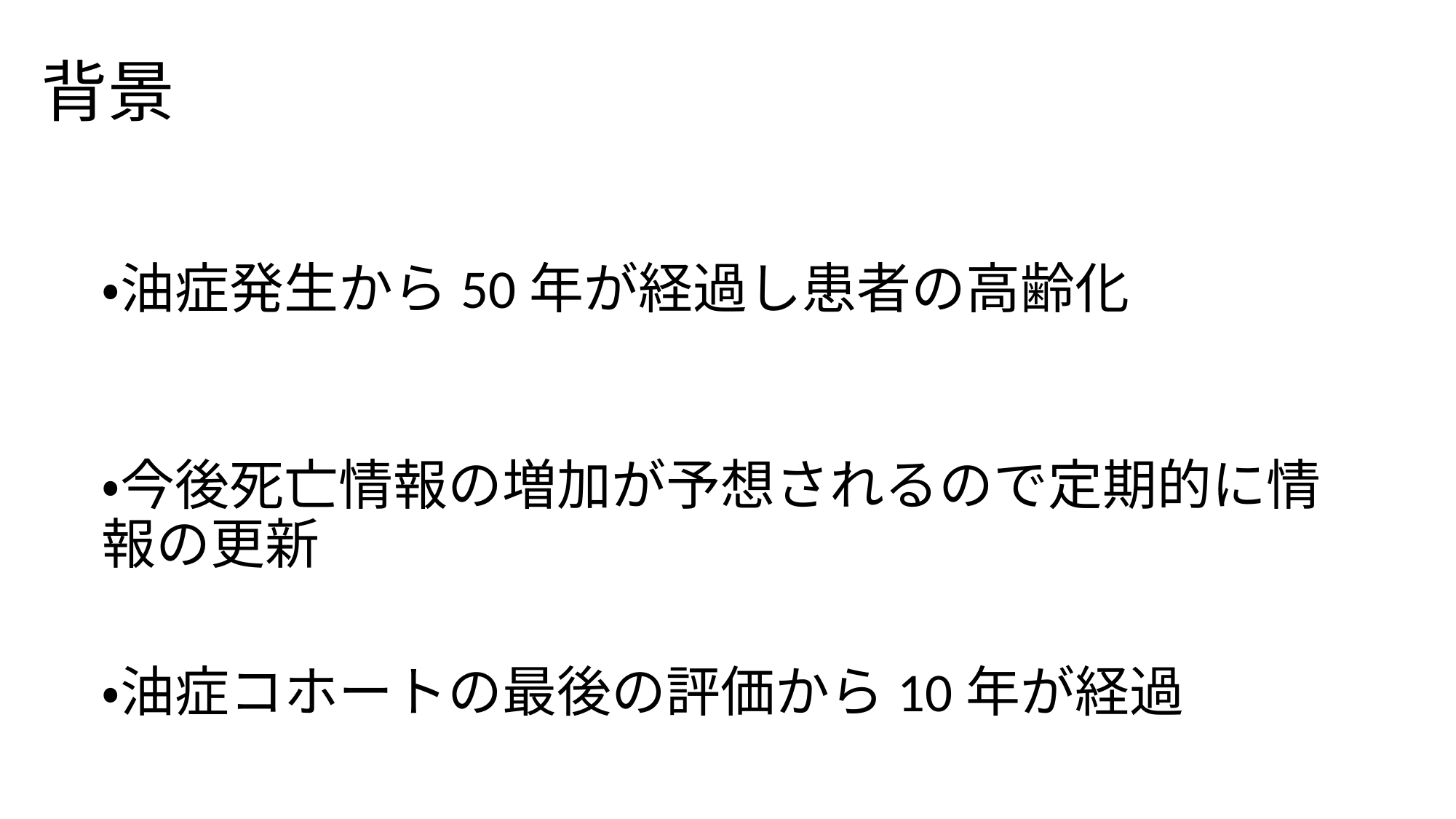

# 背景
・油症発生から50年が経過し患者の高齢化

・今後死亡情報の増加が予想されるので定期的に情報の更新

・油症コホートの最後の評価から10年が経過